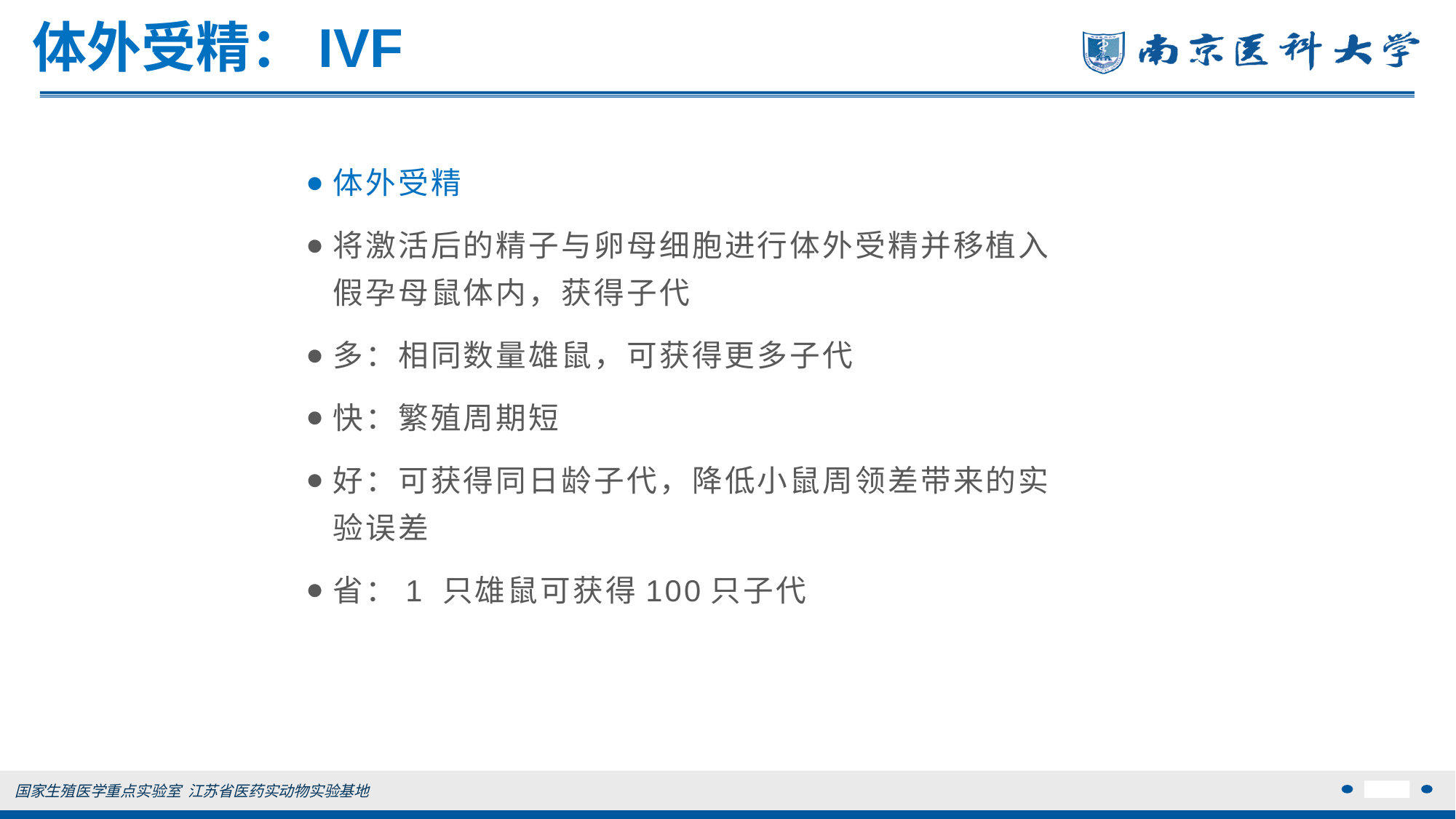

# 体外受精：IVF
体外受精
将激活后的精子与卵母细胞进行体外受精并移植入假孕母鼠体内，获得子代
多：相同数量雄鼠，可获得更多子代
快：繁殖周期短
好：可获得同日龄子代，降低小鼠周领差带来的实验误差
省：1 只雄鼠可获得100只子代